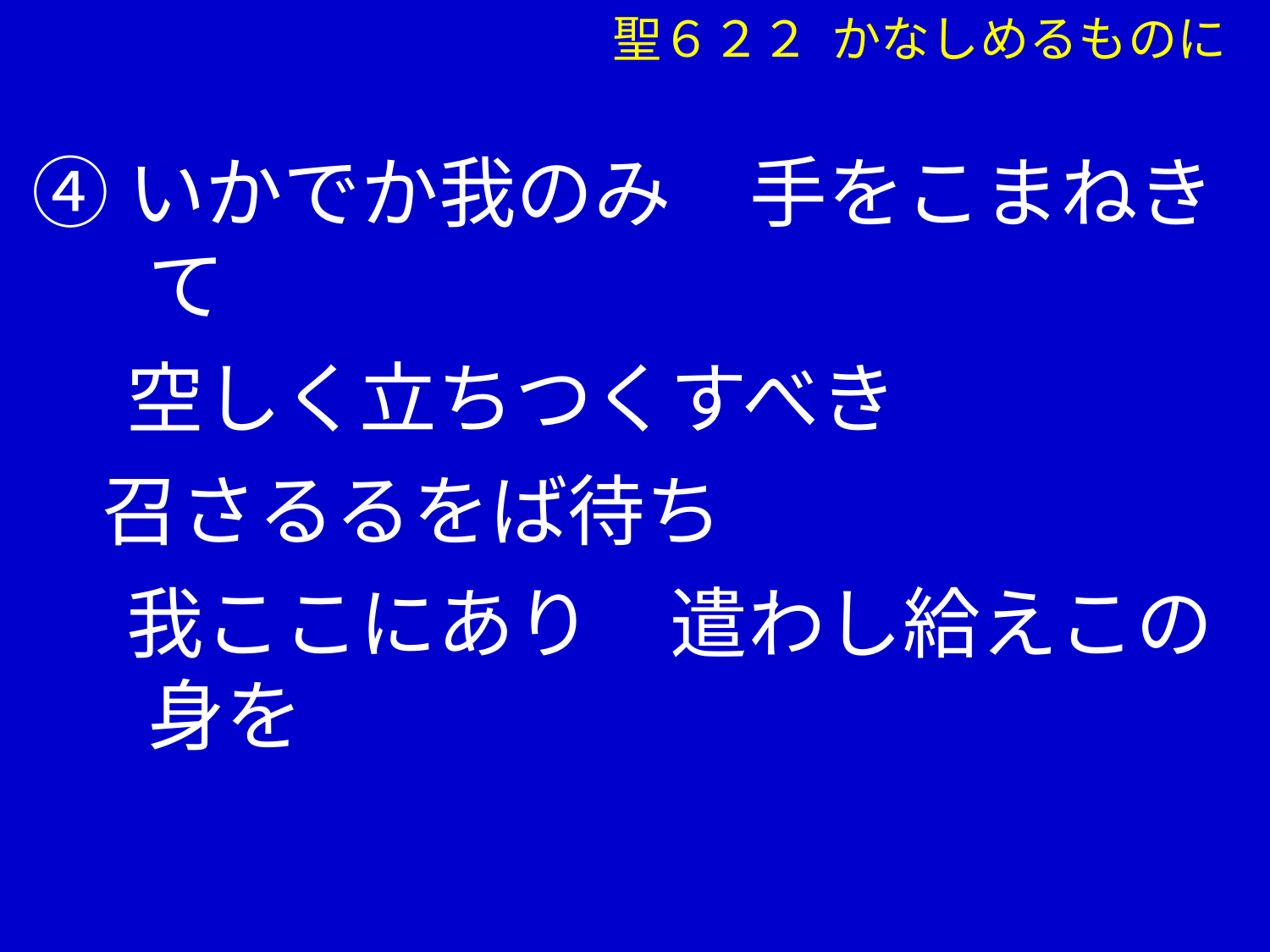

聖６２２  かなしめるものに
④いかでか我のみ　手をこまねきて
　 空しく立ちつくすべき
   召さるるをば待ち
　 我ここにあり　遣わし給えこの身を